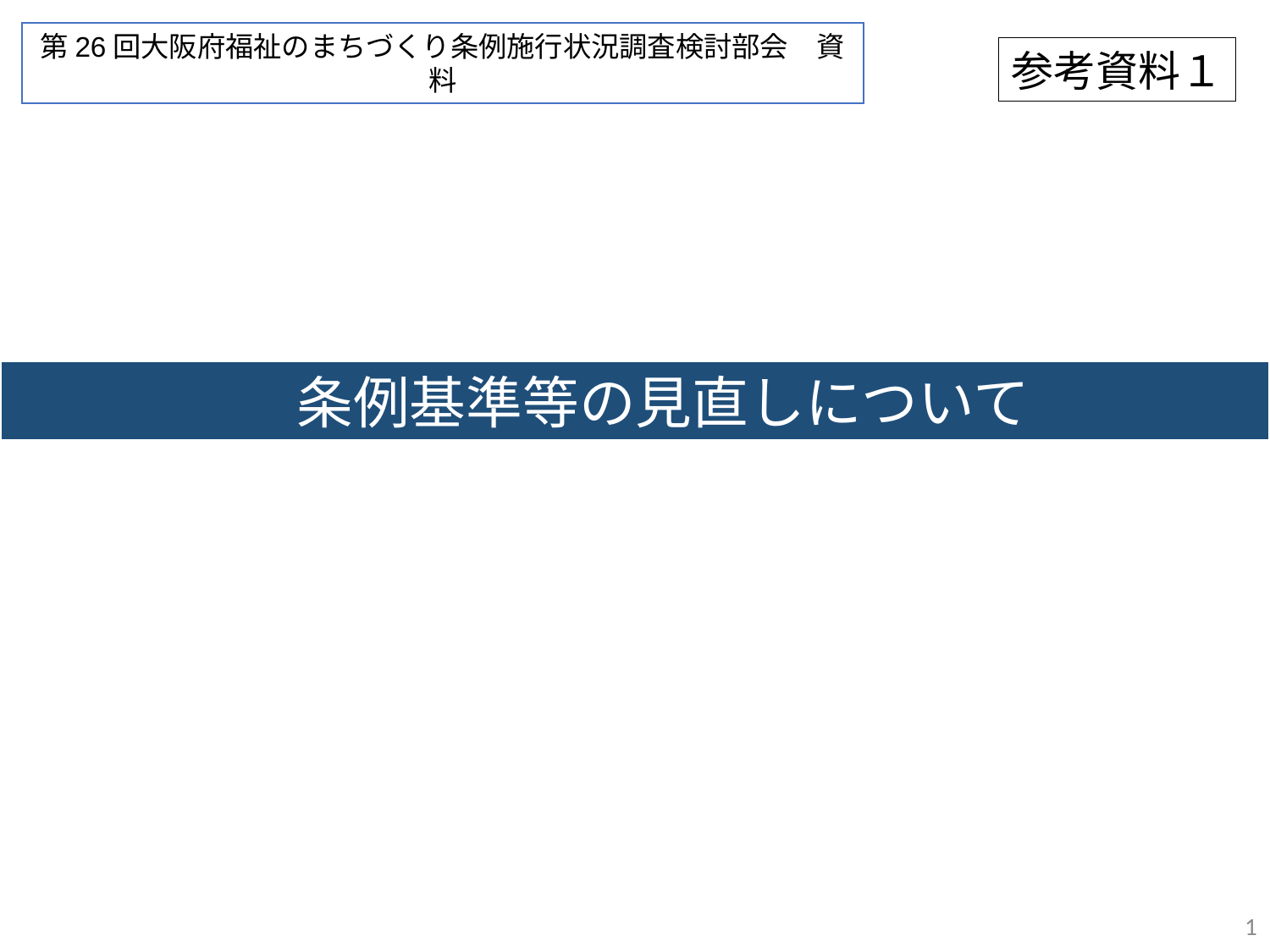

第26回大阪府福祉のまちづくり条例施行状況調査検討部会　資料
参考資料１
　条例基準等の見直しについて
1